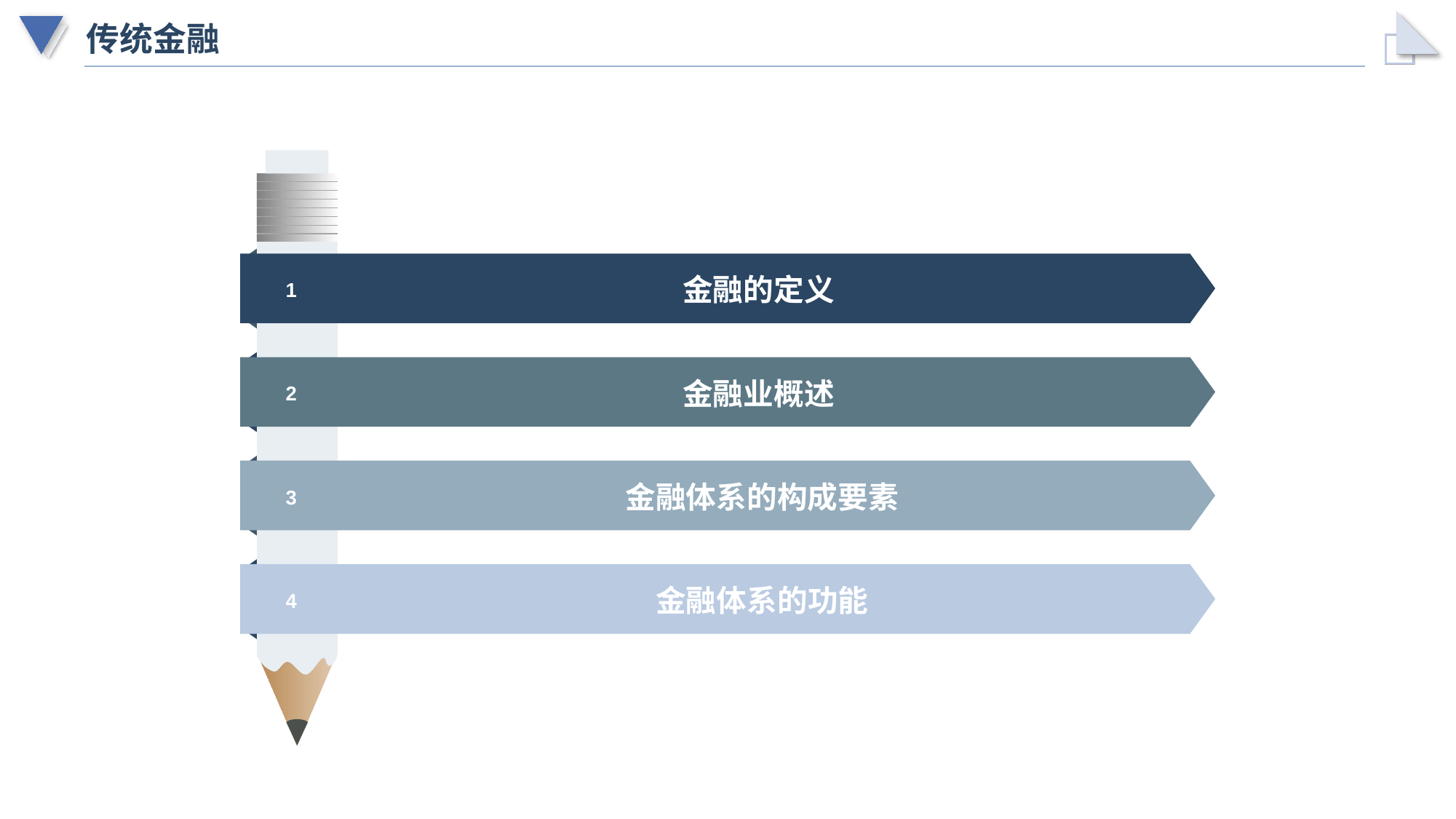

# 传统金融

金融的定义
1

金融业概述
2

金融体系的构成要素
3

金融体系的功能
4